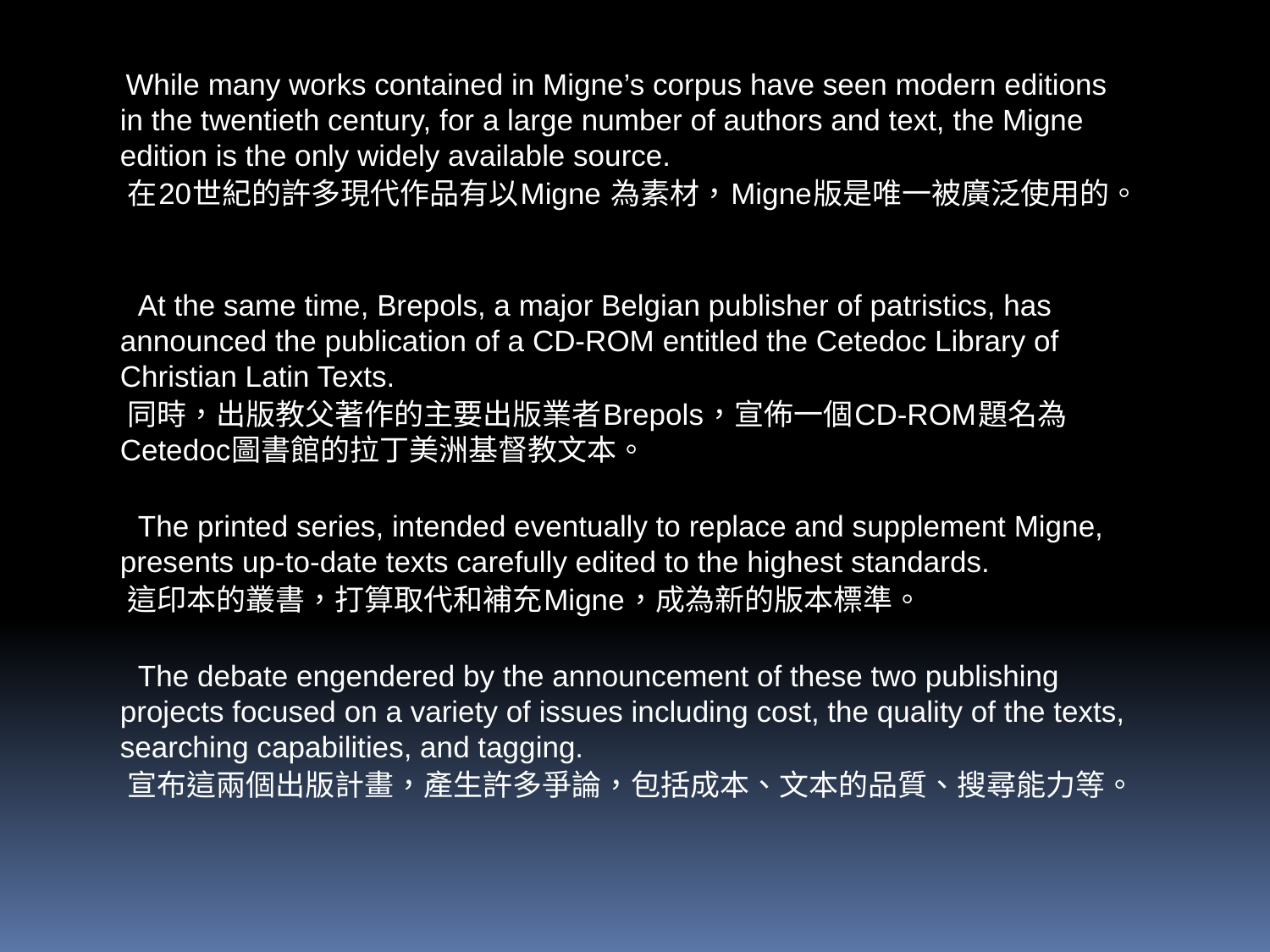

While many works contained in Migne’s corpus have seen modern editions in the twentieth century, for a large number of authors and text, the Migne edition is the only widely available source.
       在20世紀的許多現代作品有以Migne 為素材，Migne版是唯一被廣泛使用的。

       At the same time, Brepols, a major Belgian publisher of patristics, has announced the publication of a CD-ROM entitled the Cetedoc Library of Christian Latin Texts.
       同時，出版教父著作的主要出版業者Brepols，宣佈一個CD-ROM題名為Cetedoc圖書館的拉丁美洲基督教文本。

       The printed series, intended eventually to replace and supplement Migne, presents up-to-date texts carefully edited to the highest standards.
       這印本的叢書，打算取代和補充Migne，成為新的版本標準。

       The debate engendered by the announcement of these two publishing projects focused on a variety of issues including cost, the quality of the texts, searching capabilities, and tagging.
       宣布這兩個出版計畫，產生許多爭論，包括成本、文本的品質、搜尋能力等。